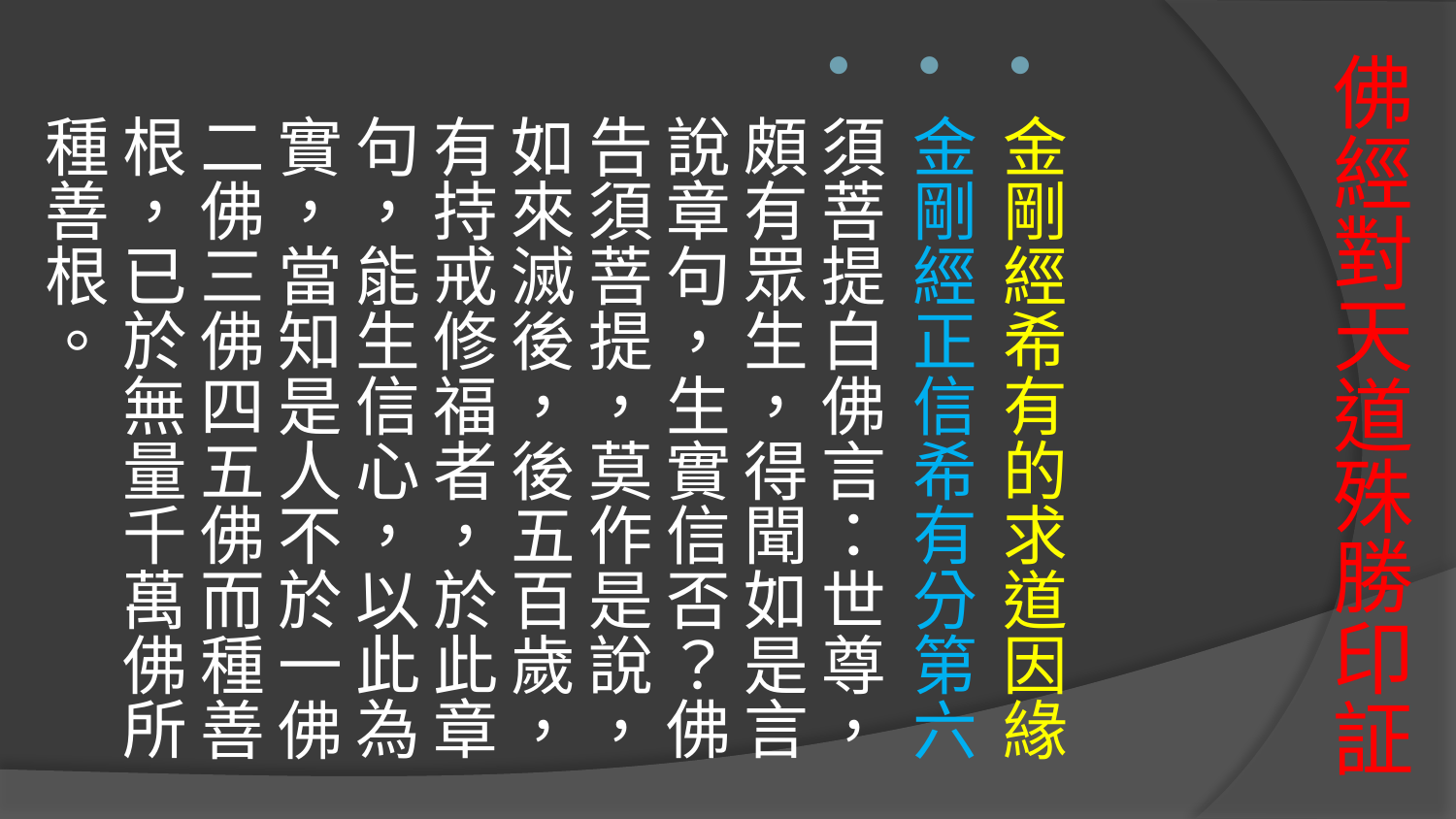

金剛經希有的求道因緣
金剛經正信希有分第六
須菩提白佛言：世尊，頗有眾生，得聞如是言說章句，生實信否？佛告須菩提，莫作是說，如來滅後，後五百歲，有持戒修福者，於此章句，能生信心，以此為實，當知是人不於一佛二佛三佛四五佛而種善根，已於無量千萬佛所種善根。
# 佛經對天道殊勝印証